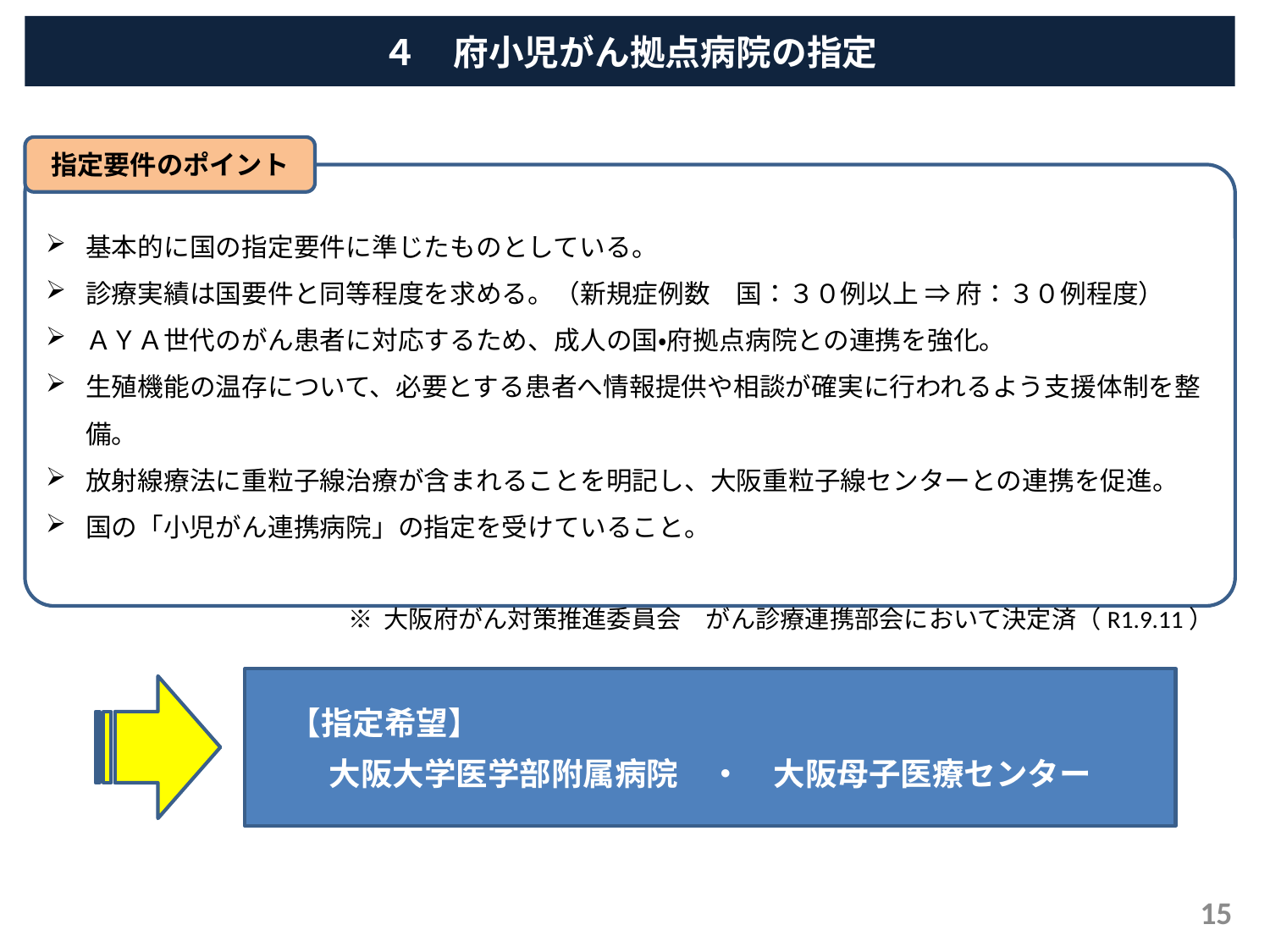

４　府小児がん拠点病院の指定
指定要件のポイント

基本的に国の指定要件に準じたものとしている。
診療実績は国要件と同等程度を求める。（新規症例数　国：３０例以上 ⇒ 府：３０例程度）
ＡＹＡ世代のがん患者に対応するため、成人の国・府拠点病院との連携を強化。
生殖機能の温存について、必要とする患者へ情報提供や相談が確実に行われるよう支援体制を整備。
放射線療法に重粒子線治療が含まれることを明記し、大阪重粒子線センターとの連携を促進。
国の「小児がん連携病院」の指定を受けていること。

※ 大阪府がん対策推進委員会　がん診療連携部会において決定済（R1.9.11）
　【指定希望】

大阪大学医学部附属病院　・　大阪母子医療センター

15